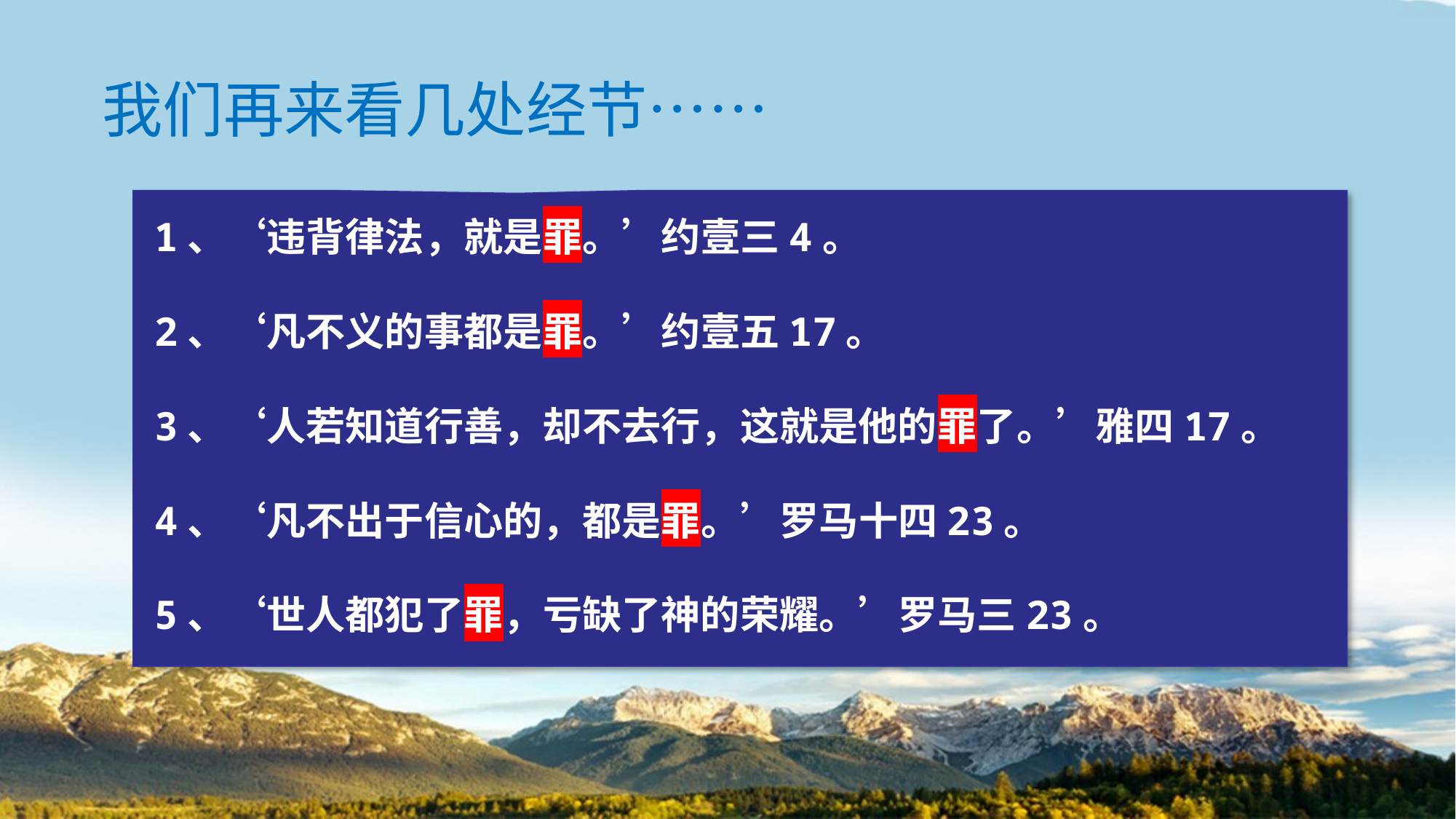

我们再来看几处经节……
1、‘违背律法，就是罪。’约壹三4。

2、‘凡不义的事都是罪。’约壹五17。

3、‘人若知道行善，却不去行，这就是他的罪了。’雅四17。

4、‘凡不出于信心的，都是罪。’罗马十四23。

5、‘世人都犯了罪，亏缺了神的荣耀。’罗马三23。